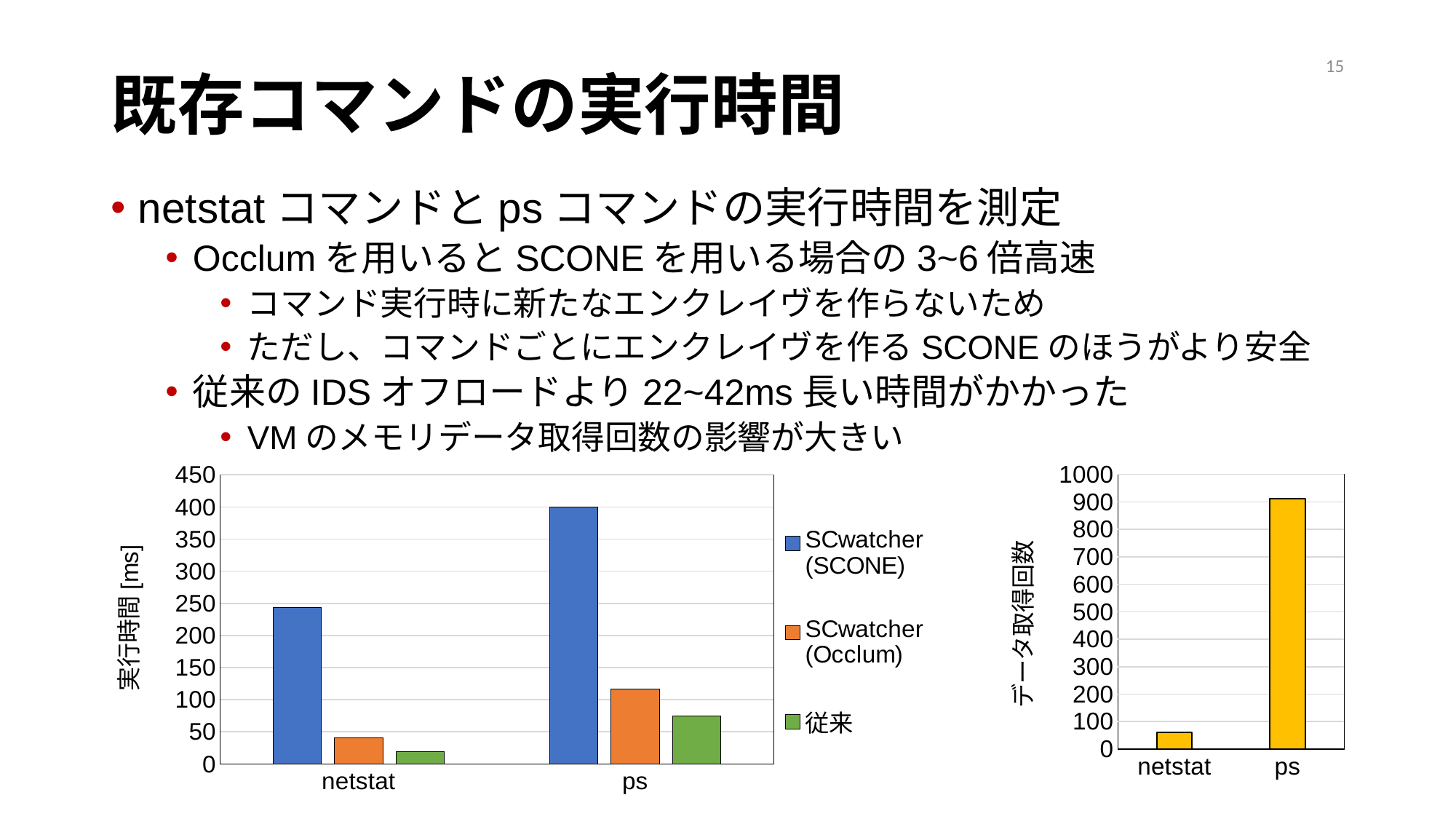

15
# 既存コマンドの実行時間
netstatコマンドとpsコマンドの実行時間を測定
Occlumを用いるとSCONEを用いる場合の3~6倍高速
コマンド実行時に新たなエンクレイヴを作らないため
ただし、コマンドごとにエンクレイヴを作るSCONEのほうがより安全
従来のIDSオフロードより22~42ms長い時間がかかった
VMのメモリデータ取得回数の影響が大きい

### Chart

| Category |  |
|---|---|
| netstat | 60.0 |
| ps | 912.0 |

### Chart

| Category | SCwatcher
(SCONE) | SCwatcher
(Occlum) | 従来 |
|---|---|---|---|
| netstat | 243.10000000000002 | 40.99999999999999 | 18.799999999999997 |
| ps | 399.90000000000003 | 117.0 | 75.09999999999998 |